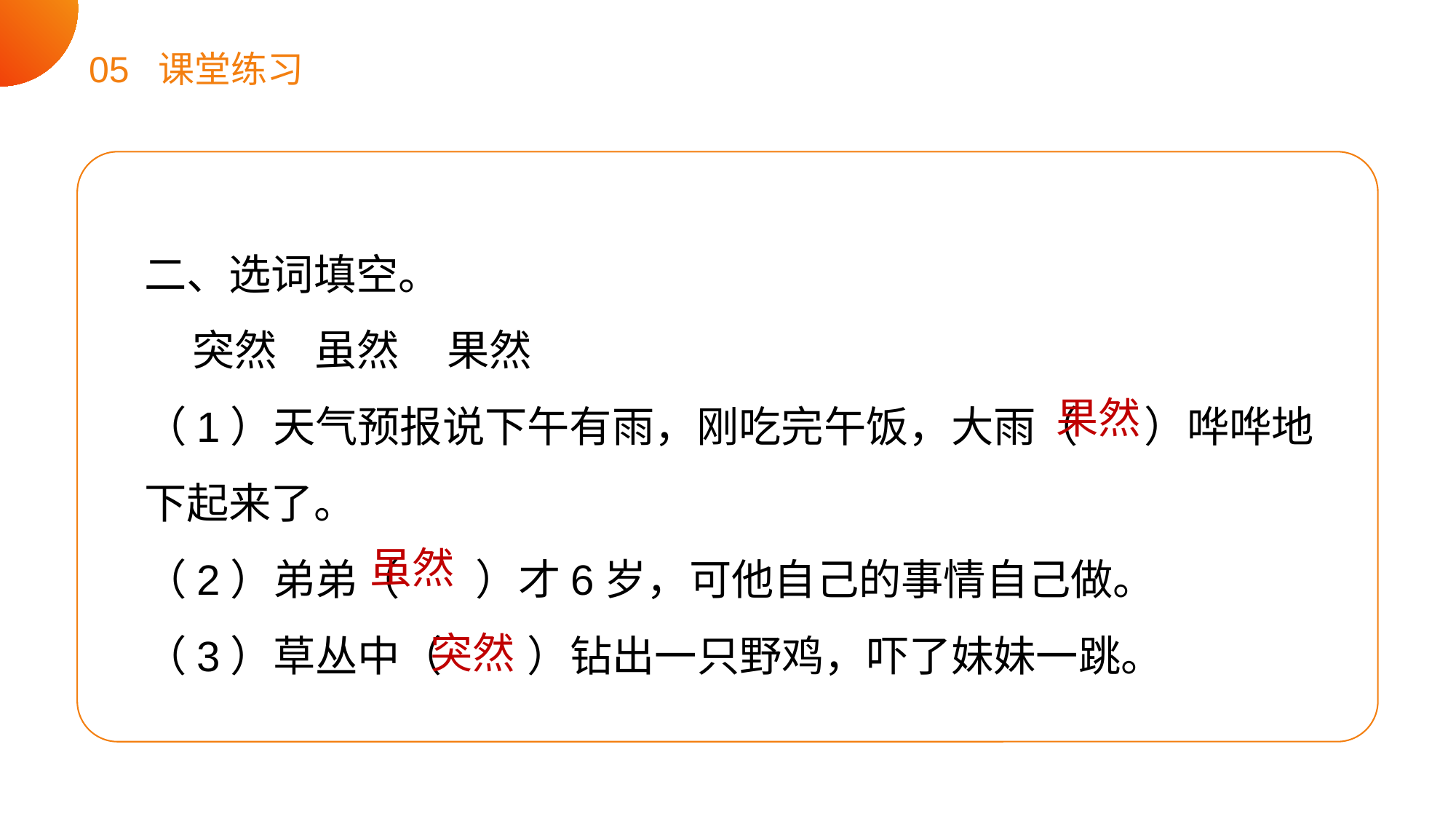

05  课堂练习
二、选词填空。
    突然    虽然     果然
（1）天气预报说下午有雨，刚吃完午饭，大雨（       ）哗哗地下起来了。
（2）弟弟（        ）才6岁，可他自己的事情自己做。
（3）草丛中（         ）钻出一只野鸡，吓了妹妹一跳。
果然
虽然
突然